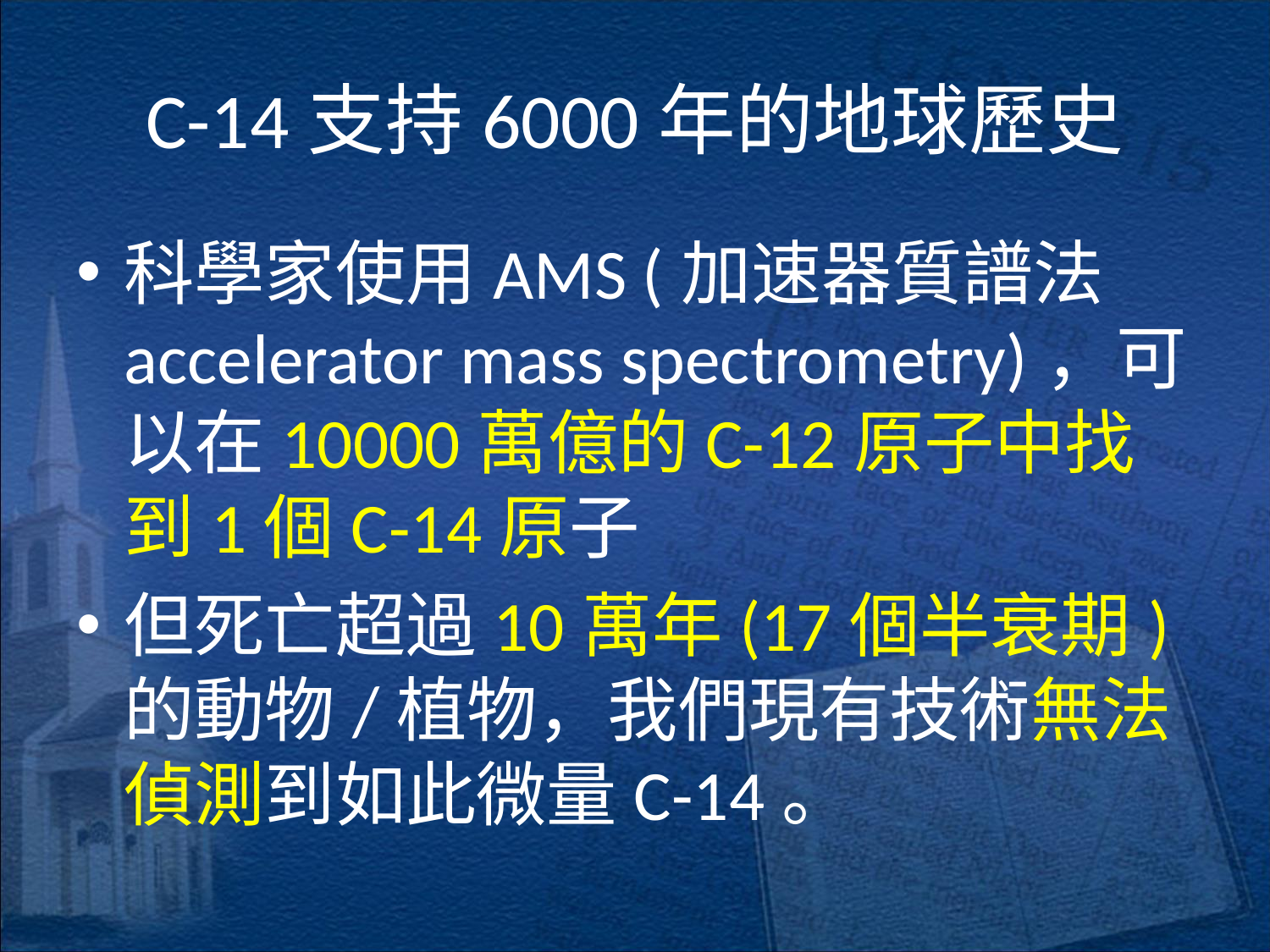

# C-14支持6000年的地球歷史
科學家使用AMS (加速器質譜法accelerator mass spectrometry)，可以在10000萬億的C-12原子中找到1個C-14原子
但死亡超過10萬年(17個半衰期)的動物/植物，我們現有技術無法偵測到如此微量C-14。